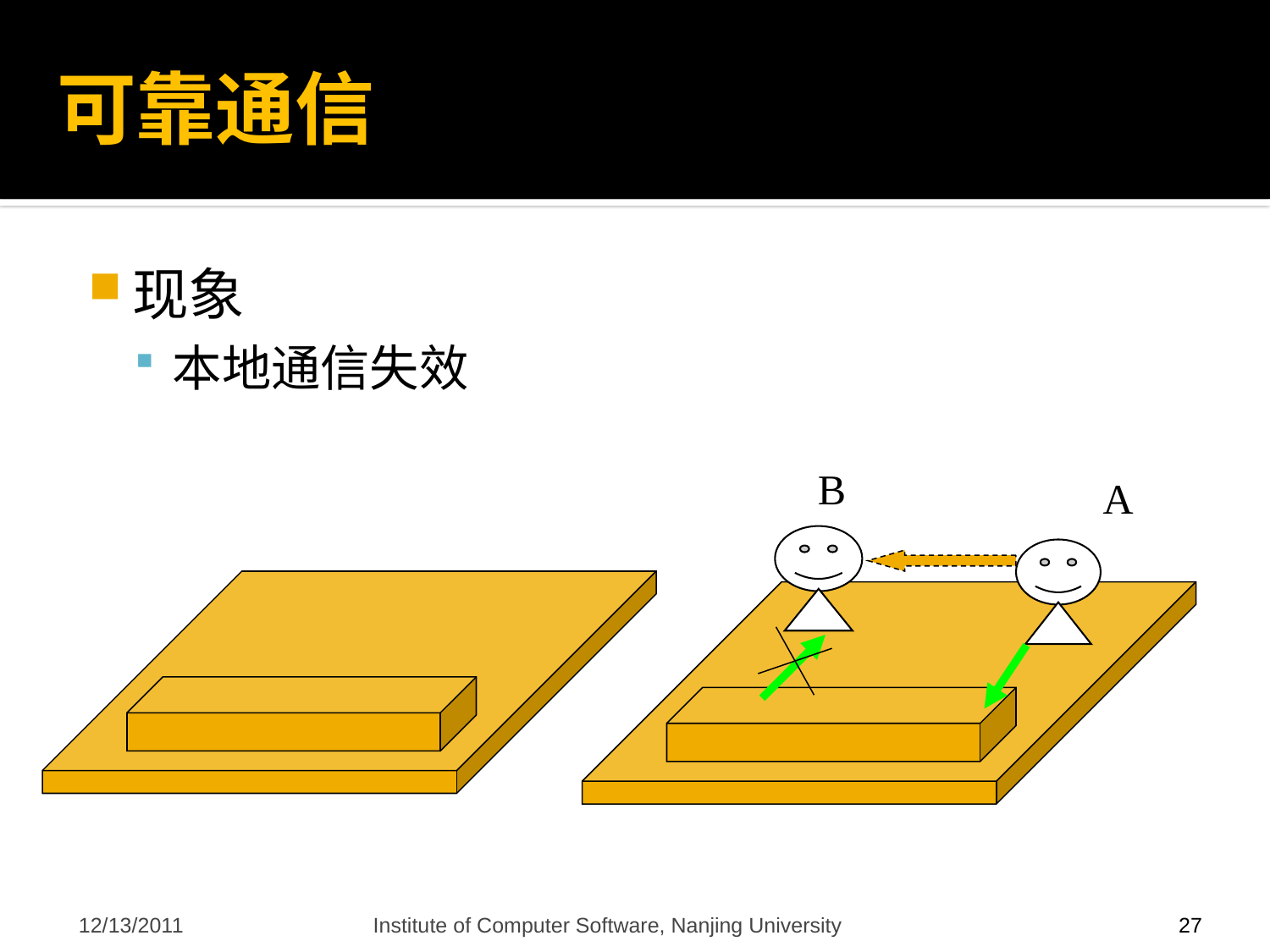

# 可靠通信
现象
本地通信失效
B

A

27
12/13/2011
Institute of Computer Software, Nanjing University
27